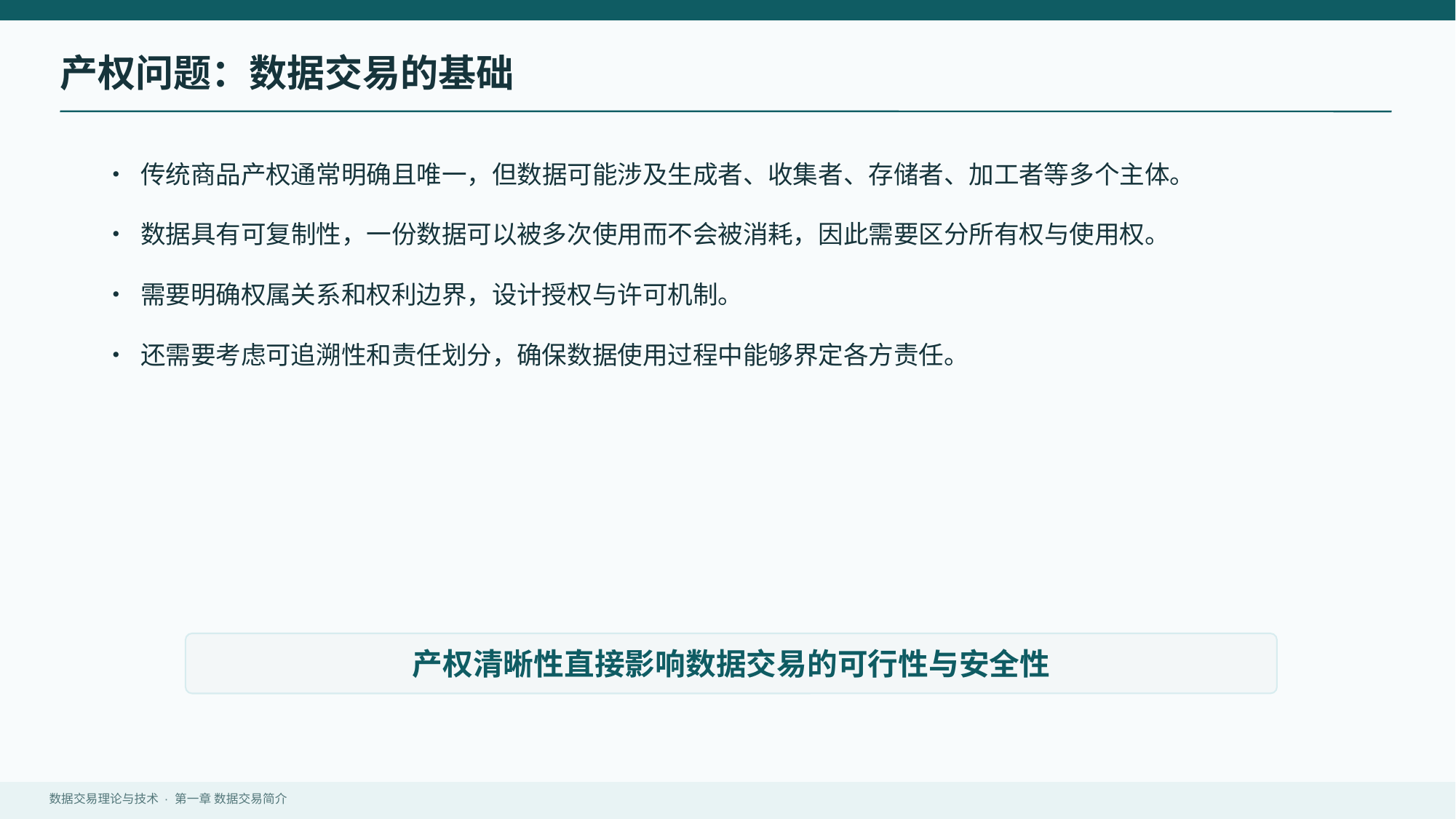

产权问题：数据交易的基础

• 传统商品产权通常明确且唯一，但数据可能涉及生成者、收集者、存储者、加工者等多个主体。

• 数据具有可复制性，一份数据可以被多次使用而不会被消耗，因此需要区分所有权与使用权。

• 需要明确权属关系和权利边界，设计授权与许可机制。

• 还需要考虑可追溯性和责任划分，确保数据使用过程中能够界定各方责任。

产权清晰性直接影响数据交易的可行性与安全性
63